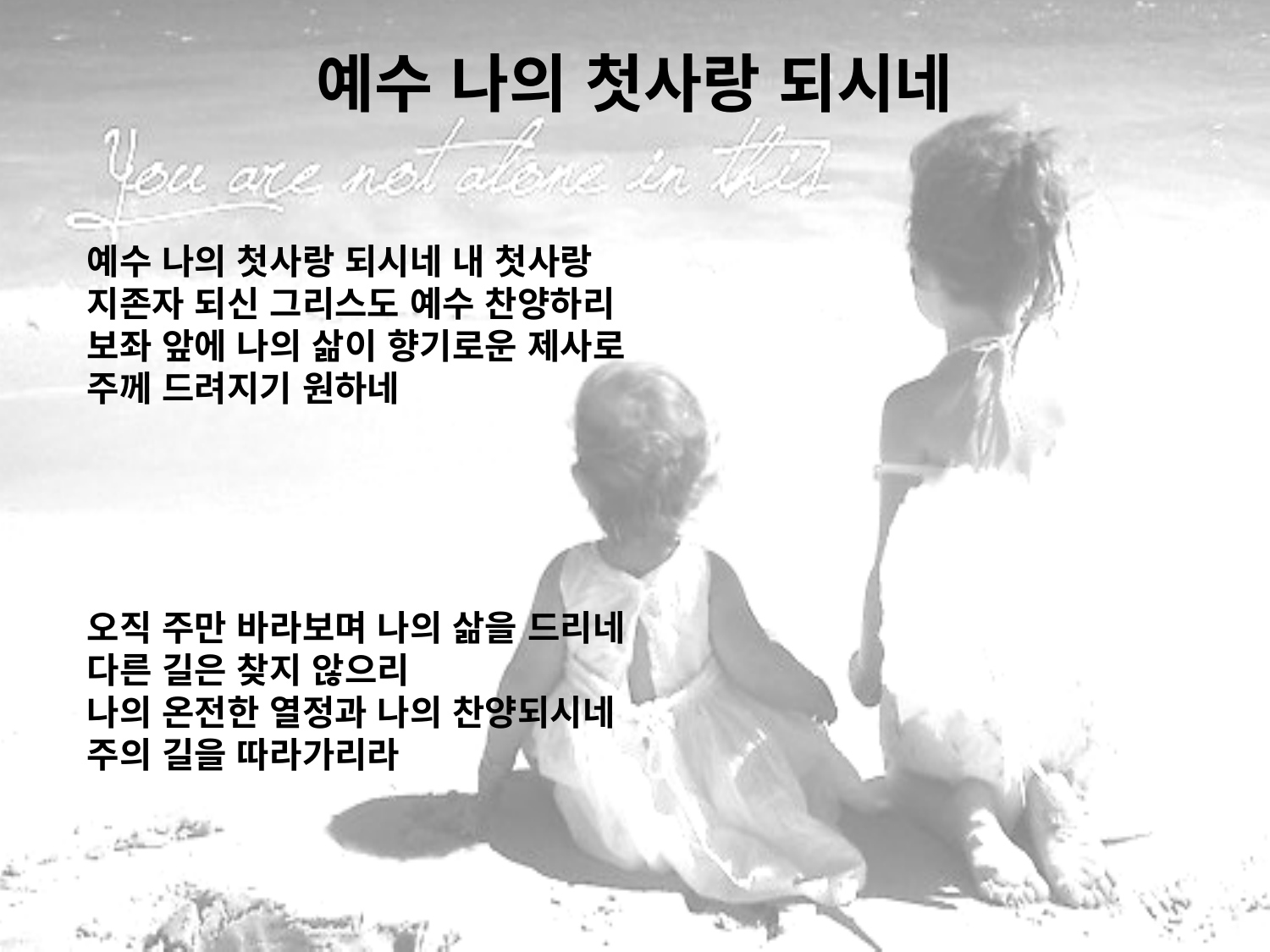

# 예수 나의 첫사랑 되시네
예수 나의 첫사랑 되시네 내 첫사랑
지존자 되신 그리스도 예수 찬양하리
보좌 앞에 나의 삶이 향기로운 제사로
주께 드려지기 원하네

오직 주만 바라보며 나의 삶을 드리네
다른 길은 찾지 않으리
나의 온전한 열정과 나의 찬양되시네
주의 길을 따라가리라